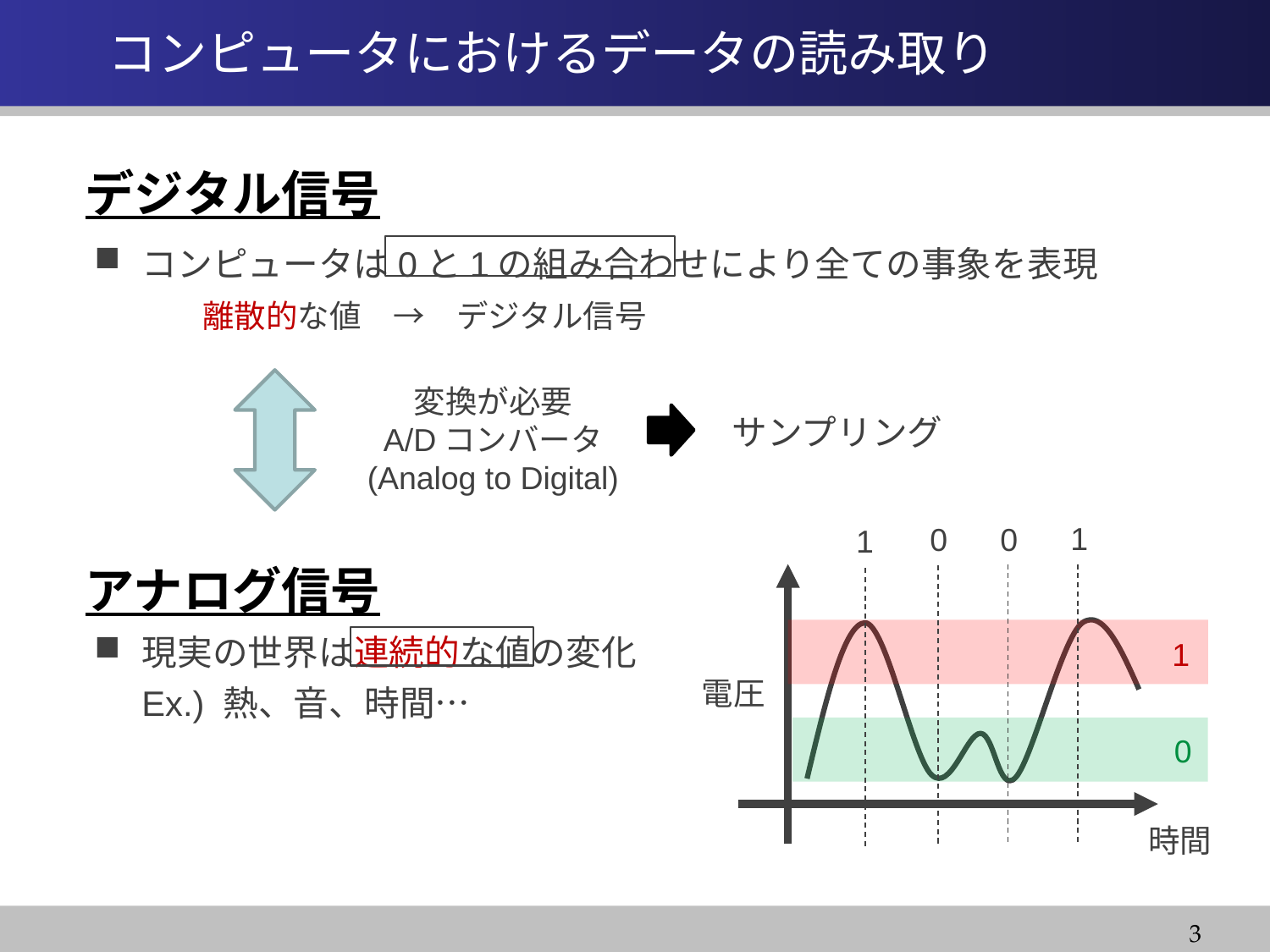

# コンピュータにおけるデータの読み取り
デジタル信号
コンピュータは0と1の組み合わせにより全ての事象を表現

離散的な値　→　デジタル信号

変換が必要
A/Dコンバータ
(Analog to Digital)
サンプリング

1
0
0
1
アナログ信号
現実の世界は連続的な値の変化
Ex.) 熱、音、時間…

1
電圧

0
時間
3